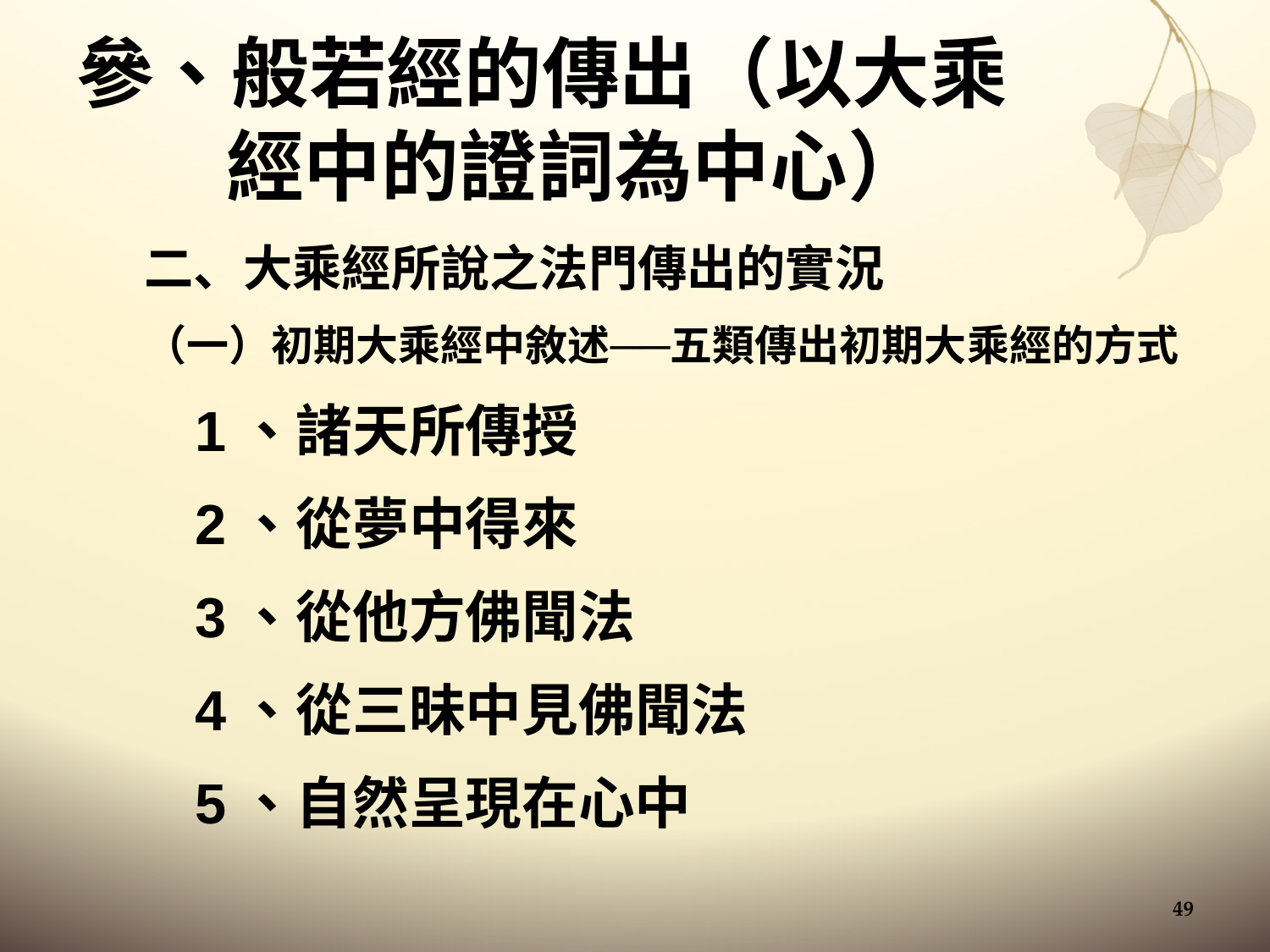

# 參、般若經的傳出（以大乘經中的證詞為中心）
二、大乘經所說之法門傳出的實況
（一）初期大乘經中敘述──五類傳出初期大乘經的方式
1、諸天所傳授
2、從夢中得來
3、從他方佛聞法
4、從三昧中見佛聞法
5、自然呈現在心中

49